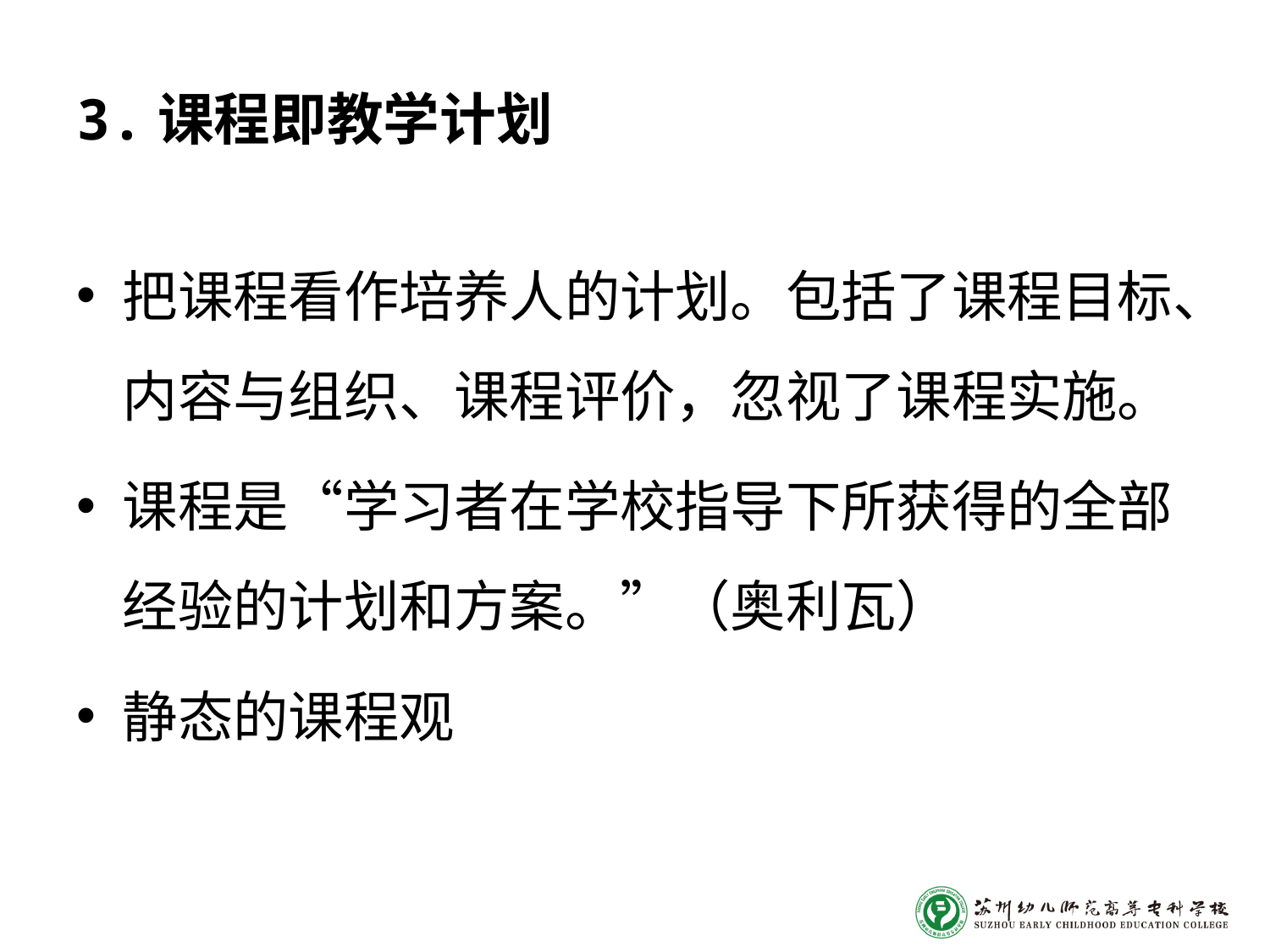

3.课程即教学计划
把课程看作培养人的计划。包括了课程目标、内容与组织、课程评价，忽视了课程实施。
课程是“学习者在学校指导下所获得的全部经验的计划和方案。”（奥利瓦）
静态的课程观